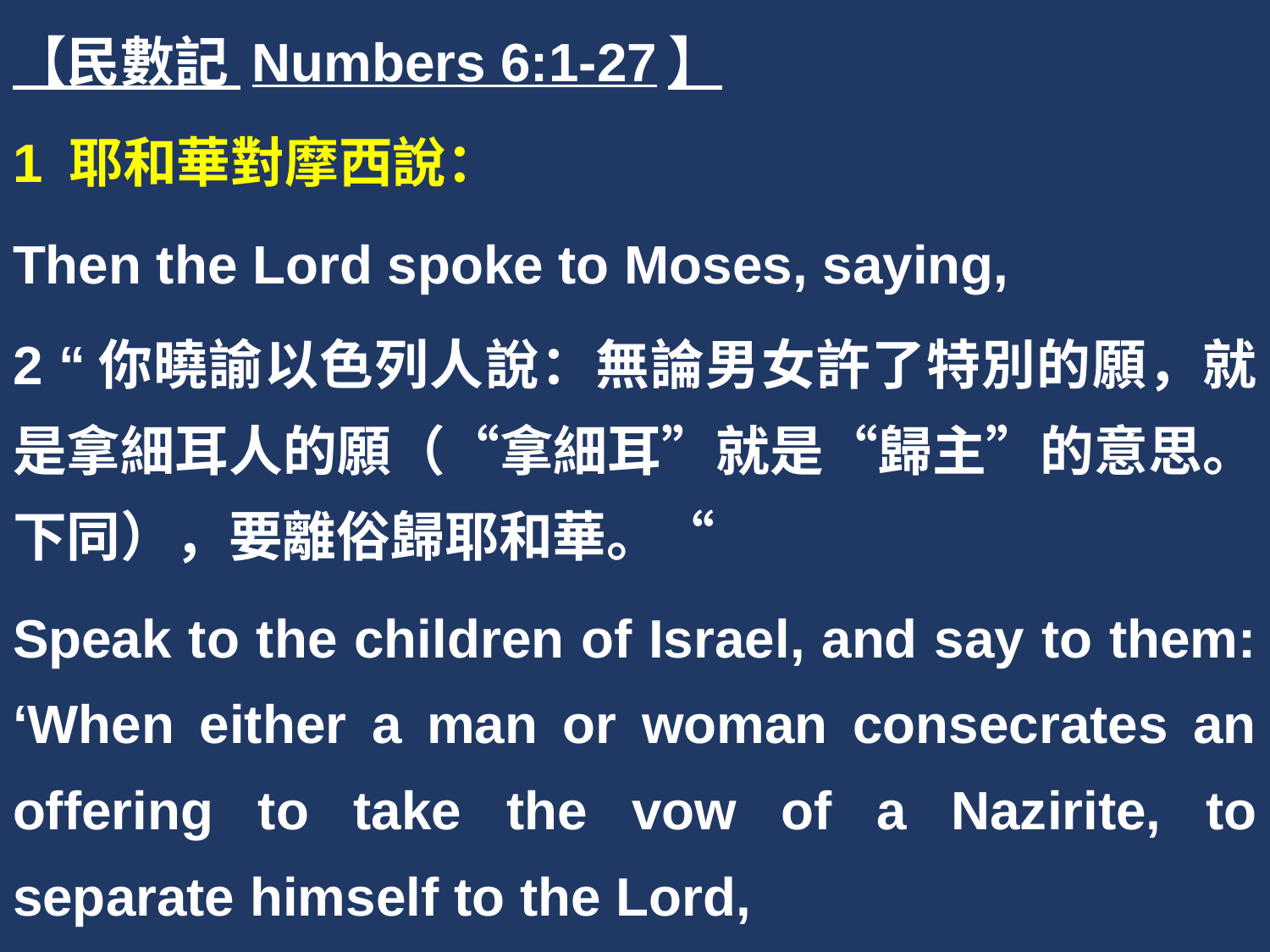

【民數記 Numbers 6:1-27】
1 耶和華對摩西說：
Then the Lord spoke to Moses, saying,
2 “你曉諭以色列人說：無論男女許了特別的願，就是拿細耳人的願（“拿細耳”就是“歸主”的意思。下同），要離俗歸耶和華。“
Speak to the children of Israel, and say to them: ‘When either a man or woman consecrates an offering to take the vow of a Nazirite, to separate himself to the Lord,